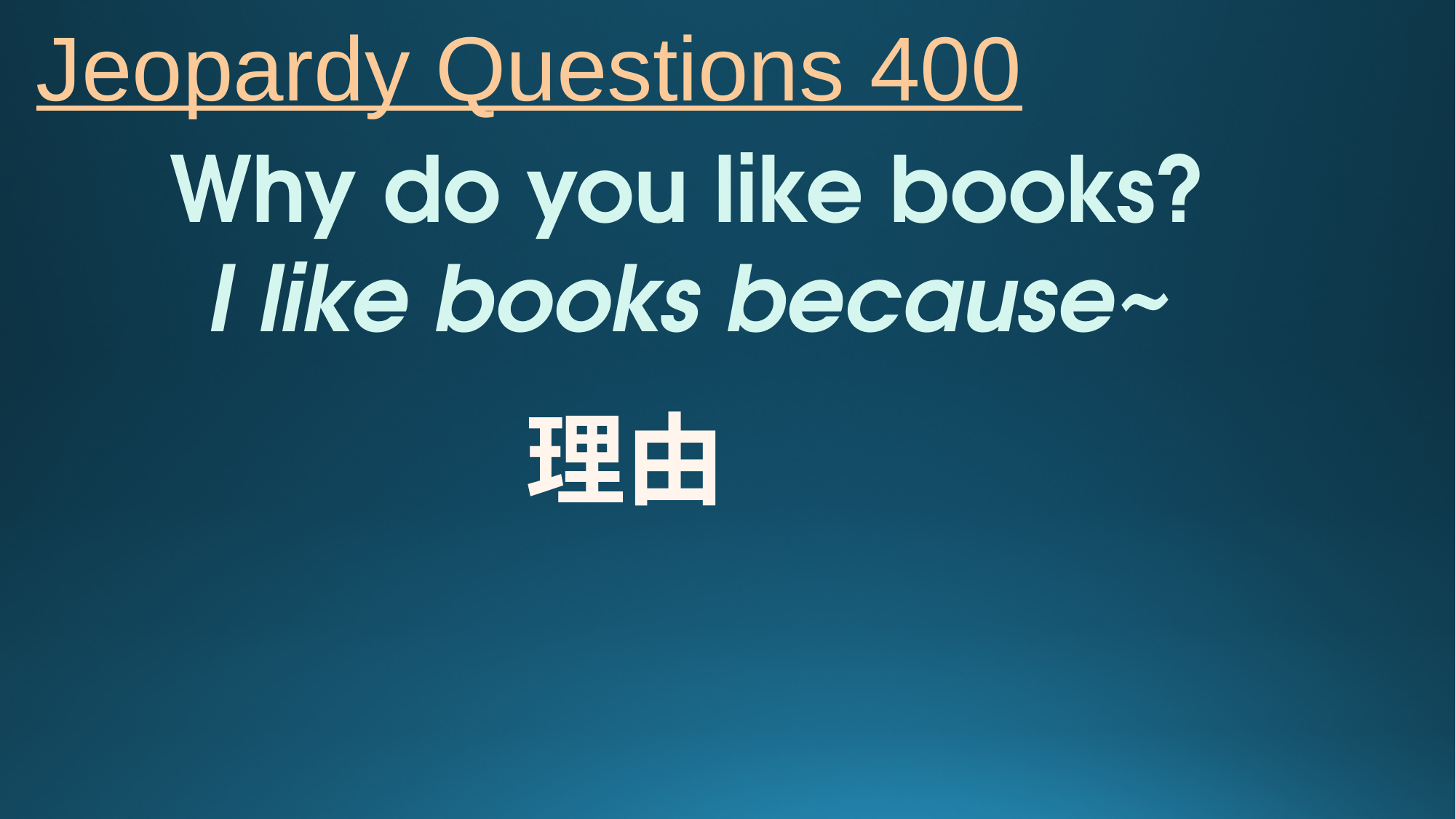

# Jeopardy Questions 400
Why do you like books?
I like books because~
理由